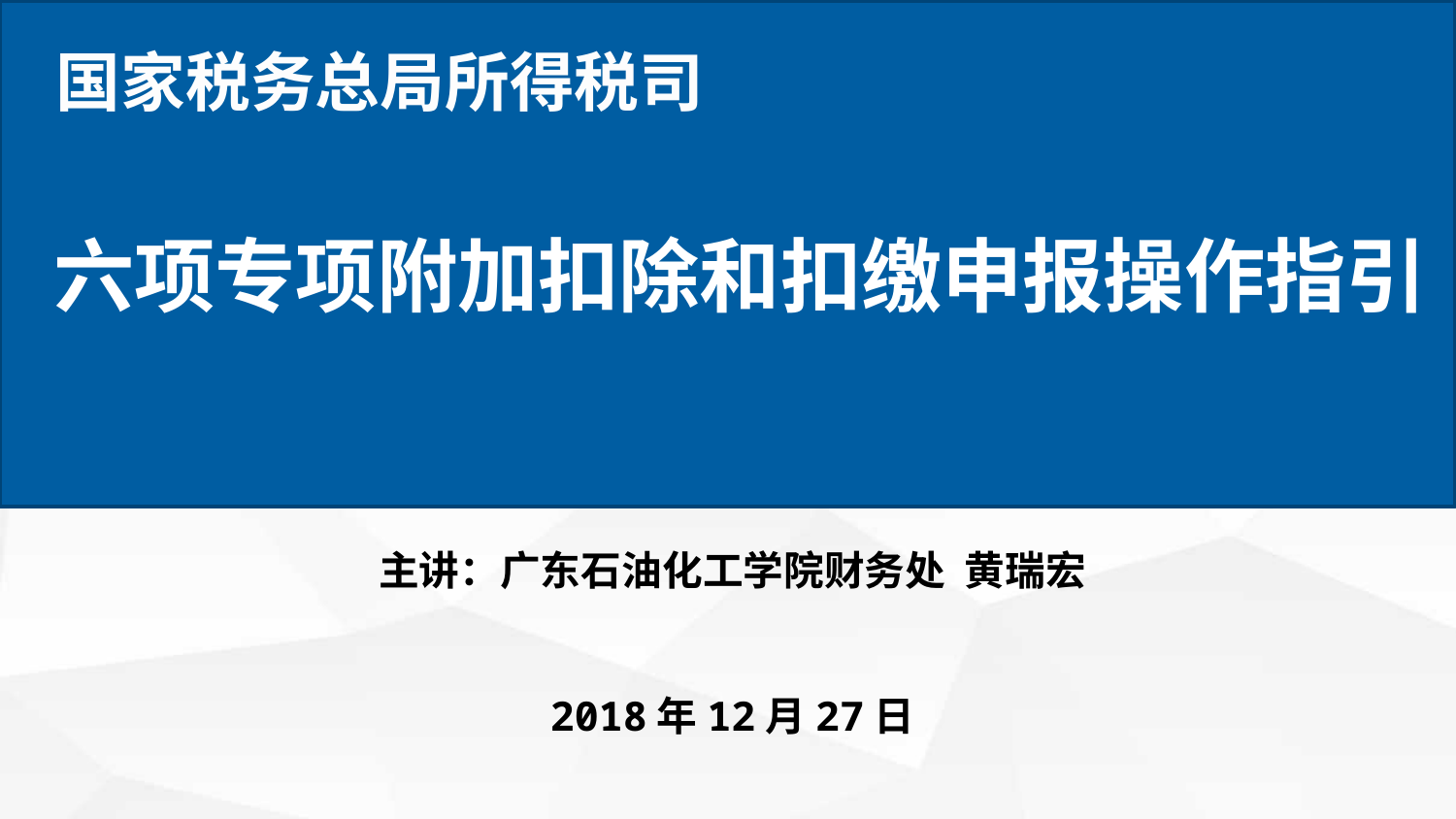

国家税务总局所得税司

六项专项附加扣除和扣缴申报操作指引
主讲：广东石油化工学院财务处  黄瑞宏

2018年12月27日